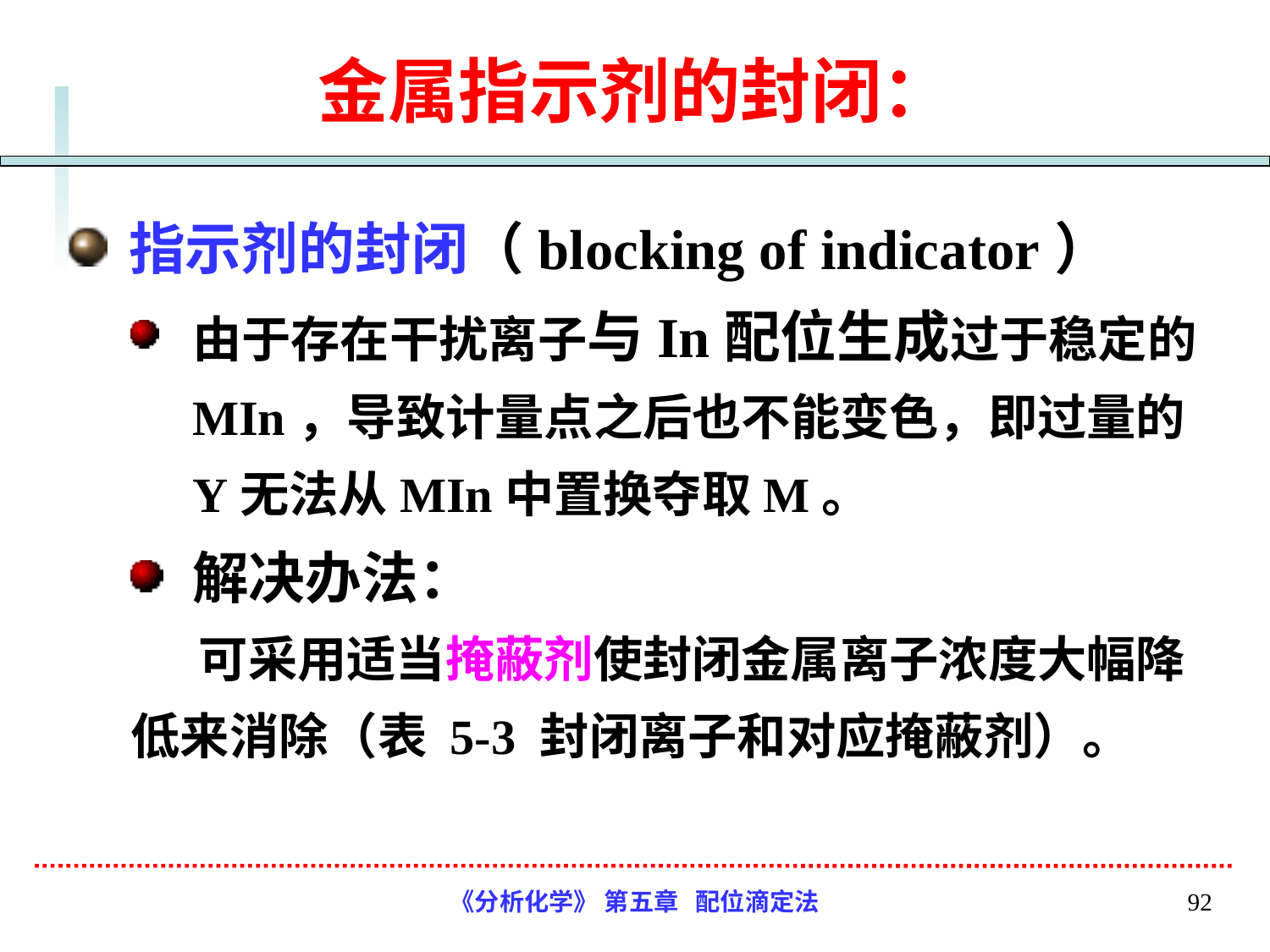

# 金属指示剂的封闭：
指示剂的封闭（blocking of indicator）
由于存在干扰离子与In配位生成过于稳定的MIn，导致计量点之后也不能变色，即过量的Y无法从MIn中置换夺取M。
解决办法：
     可采用适当掩蔽剂使封闭金属离子浓度大幅降低来消除（表 5-3 封闭离子和对应掩蔽剂）。
《分析化学》 第五章   配位滴定法
92